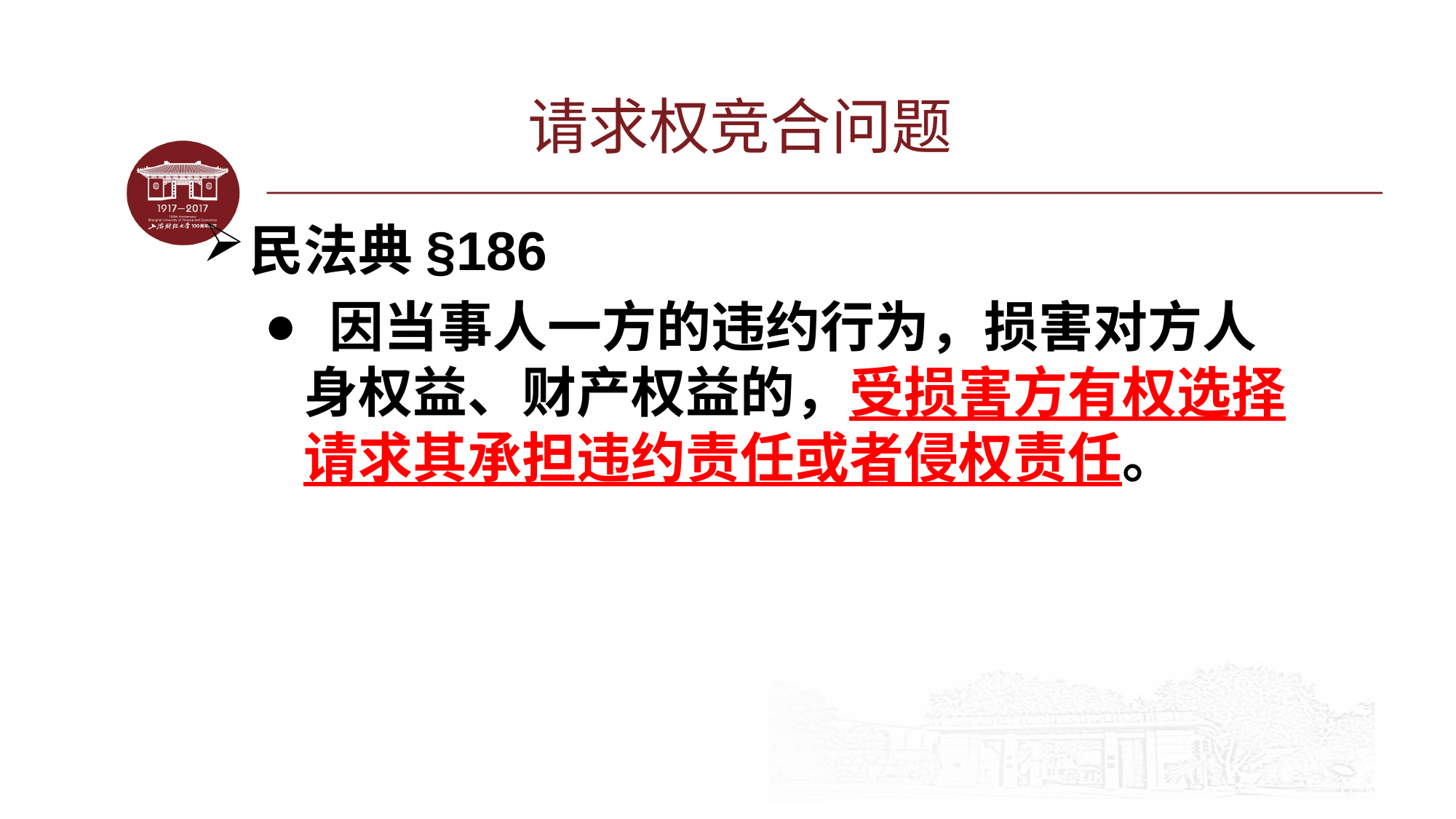

# 请求权竞合问题
民法典§186
 因当事人一方的违约行为，损害对方人身权益、财产权益的，受损害方有权选择请求其承担违约责任或者侵权责任。